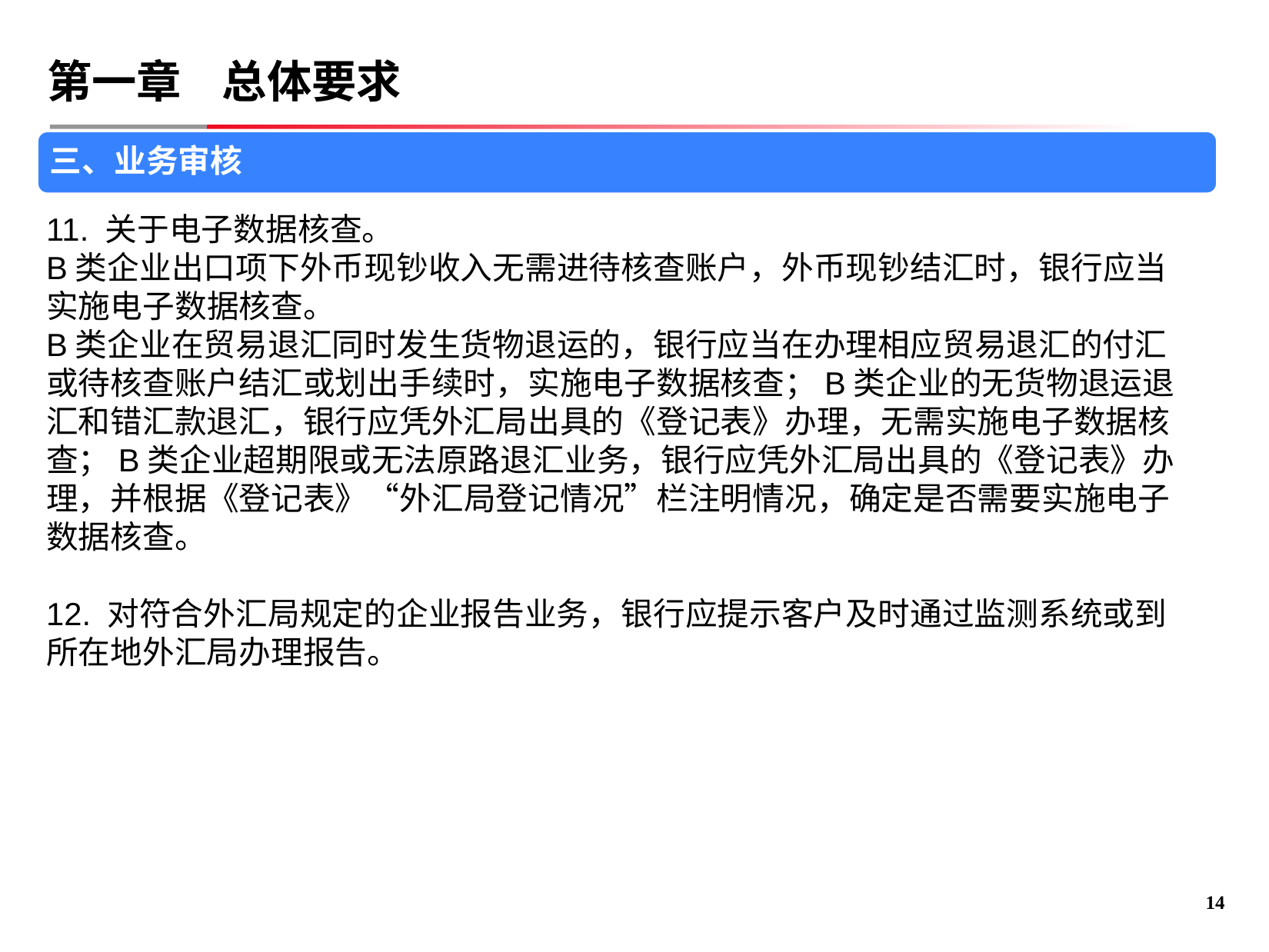

# 第一章    总体要求

三、业务审核
11. 关于电子数据核查。
B类企业出口项下外币现钞收入无需进待核查账户，外币现钞结汇时，银行应当实施电子数据核查。
B类企业在贸易退汇同时发生货物退运的，银行应当在办理相应贸易退汇的付汇或待核查账户结汇或划出手续时，实施电子数据核查；B类企业的无货物退运退汇和错汇款退汇，银行应凭外汇局出具的《登记表》办理，无需实施电子数据核查；B类企业超期限或无法原路退汇业务，银行应凭外汇局出具的《登记表》办理，并根据《登记表》“外汇局登记情况”栏注明情况，确定是否需要实施电子数据核查。

12. 对符合外汇局规定的企业报告业务，银行应提示客户及时通过监测系统或到所在地外汇局办理报告。
14